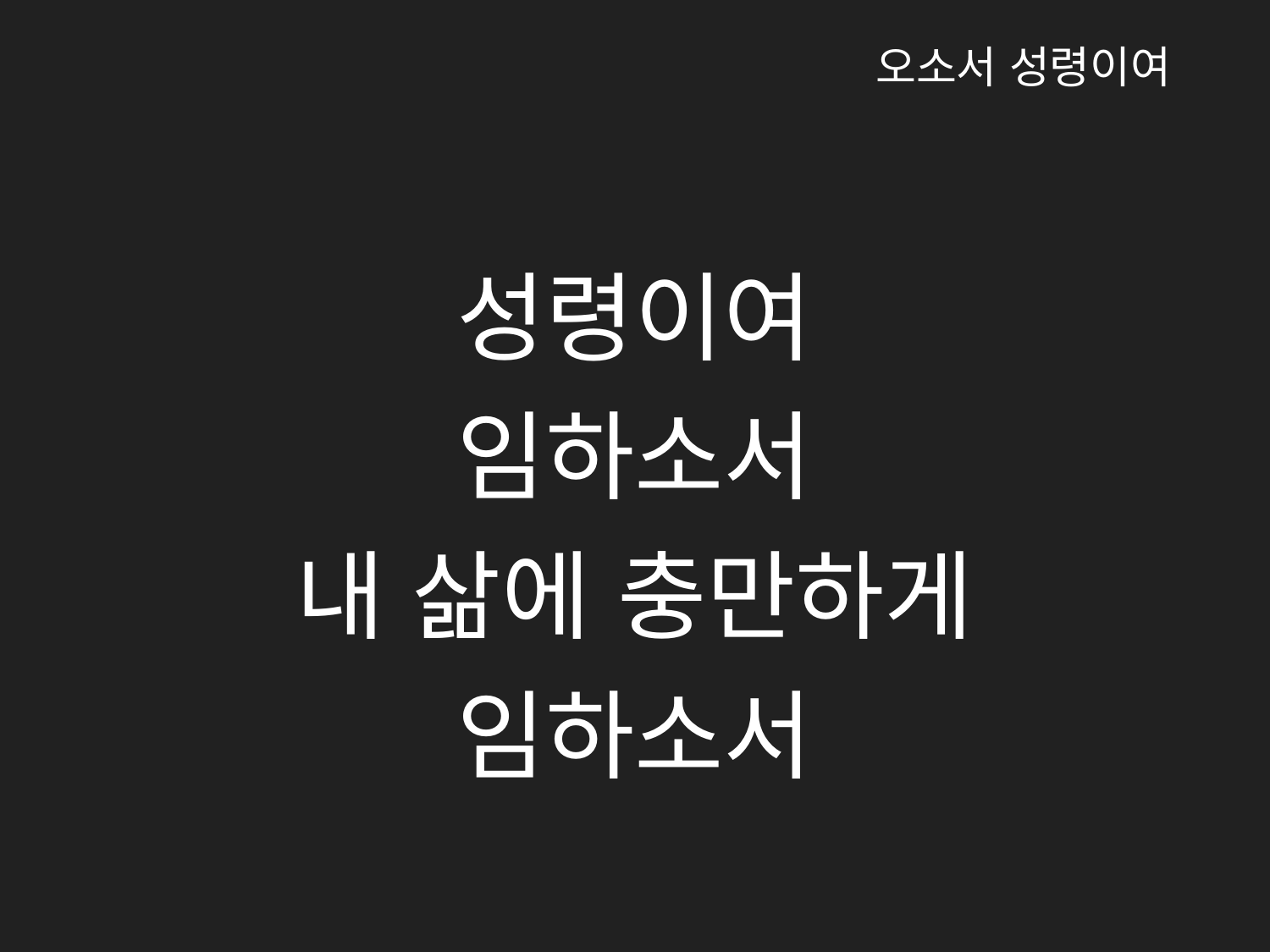

오소서 성령이여
성령이여
임하소서
내 삶에 충만하게
임하소서